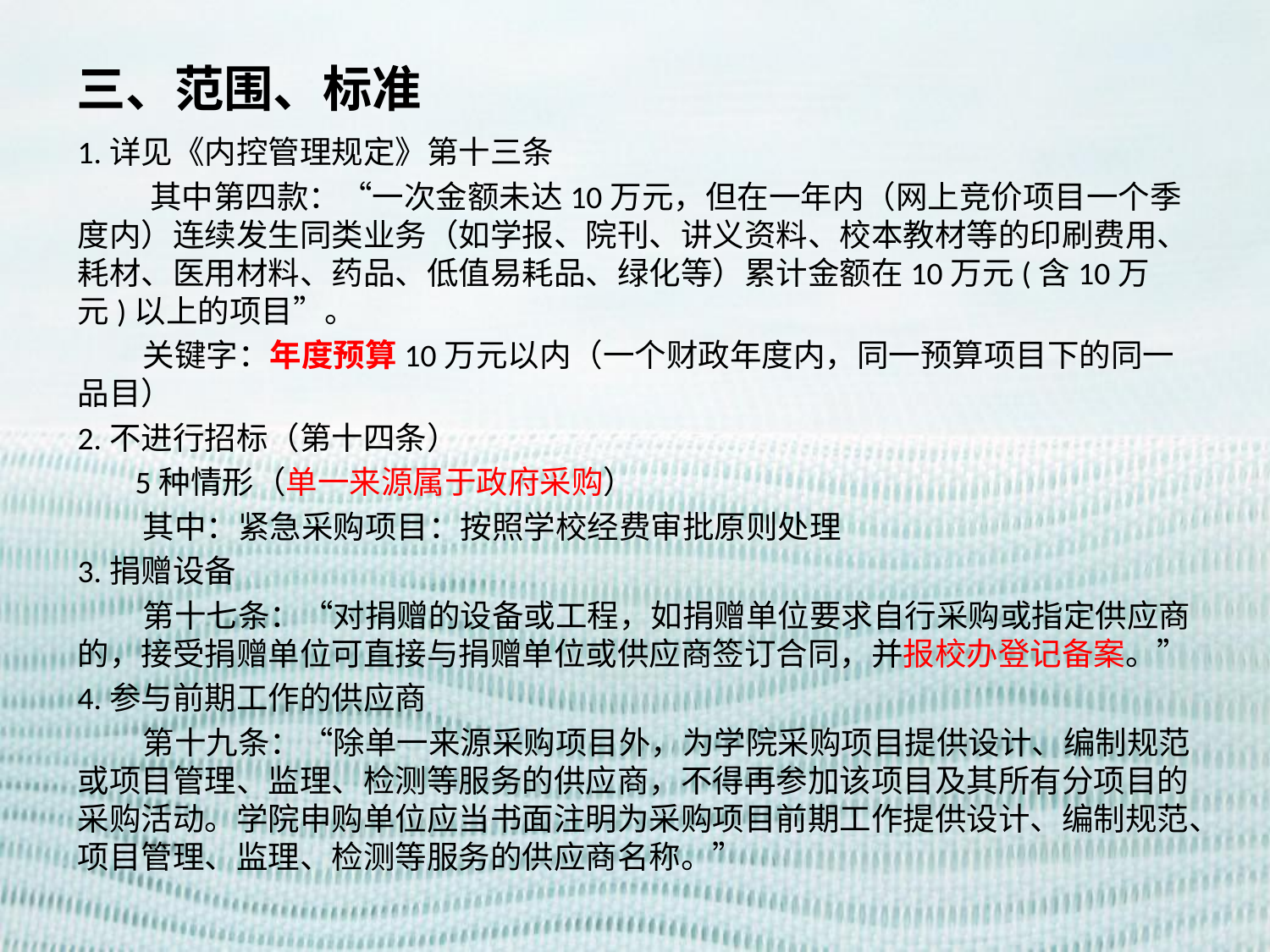

# 三、范围、标准
1.详见《内控管理规定》第十三条
         其中第四款：“一次金额未达10万元，但在一年内（网上竞价项目一个季度内）连续发生同类业务（如学报、院刊、讲义资料、校本教材等的印刷费用、耗材、医用材料、药品、低值易耗品、绿化等）累计金额在10万元(含10万元)以上的项目”。
        关键字：年度预算10万元以内（一个财政年度内，同一预算项目下的同一品目）
2.不进行招标（第十四条）
        5种情形（单一来源属于政府采购）
        其中：紧急采购项目：按照学校经费审批原则处理
3.捐赠设备
        第十七条：“对捐赠的设备或工程，如捐赠单位要求自行采购或指定供应商的，接受捐赠单位可直接与捐赠单位或供应商签订合同，并报校办登记备案。”
4.参与前期工作的供应商
        第十九条：“除单一来源采购项目外，为学院采购项目提供设计、编制规范或项目管理、监理、检测等服务的供应商，不得再参加该项目及其所有分项目的采购活动。学院申购单位应当书面注明为采购项目前期工作提供设计、编制规范、项目管理、监理、检测等服务的供应商名称。”